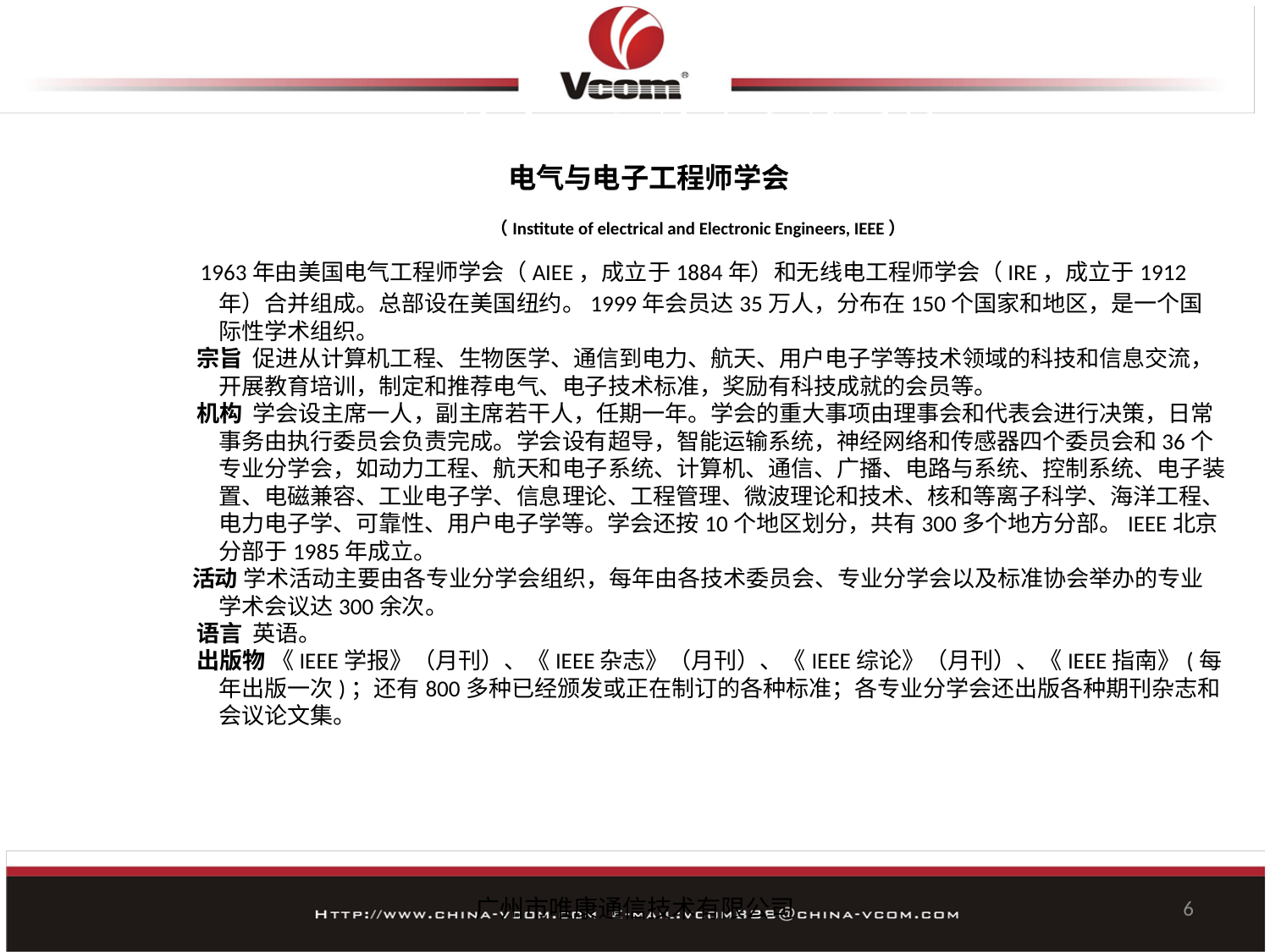

# 网络应用与综合布线系统

                                                    电气与电子工程师学会

（Institute of electrical and Electronic Engineers, IEEE）
     1963年由美国电气工程师学会（AIEE，成立于1884年）和无线电工程师学会（IRE，成立于1912年）合并组成。总部设在美国纽约。1999年会员达35万人，分布在150个国家和地区，是一个国际性学术组织。
    宗旨  促进从计算机工程、生物医学、通信到电力、航天、用户电子学等技术领域的科技和信息交流，开展教育培训，制定和推荐电气、电子技术标准，奖励有科技成就的会员等。
    机构  学会设主席一人，副主席若干人，任期一年。学会的重大事项由理事会和代表会进行决策，日常事务由执行委员会负责完成。学会设有超导，智能运输系统，神经网络和传感器四个委员会和36个专业分学会，如动力工程、航天和电子系统、计算机、通信、广播、电路与系统、控制系统、电子装置、电磁兼容、工业电子学、信息理论、工程管理、微波理论和技术、核和等离子科学、海洋工程、电力电子学、可靠性、用户电子学等。学会还按10个地区划分，共有300多个地方分部。IEEE北京分部于1985年成立。
   活动 学术活动主要由各专业分学会组织，每年由各技术委员会、专业分学会以及标准协会举办的专业学术会议达300余次。
    语言  英语。
    出版物 《IEEE学报》（月刊）、《IEEE杂志》（月刊）、《IEEE综论》（月刊）、《IEEE指南》(每年出版一次)；还有800多种已经颁发或正在制订的各种标准；各专业分学会还出版各种期刊杂志和会议论文集。

广州市唯康通信技术有限公司
6